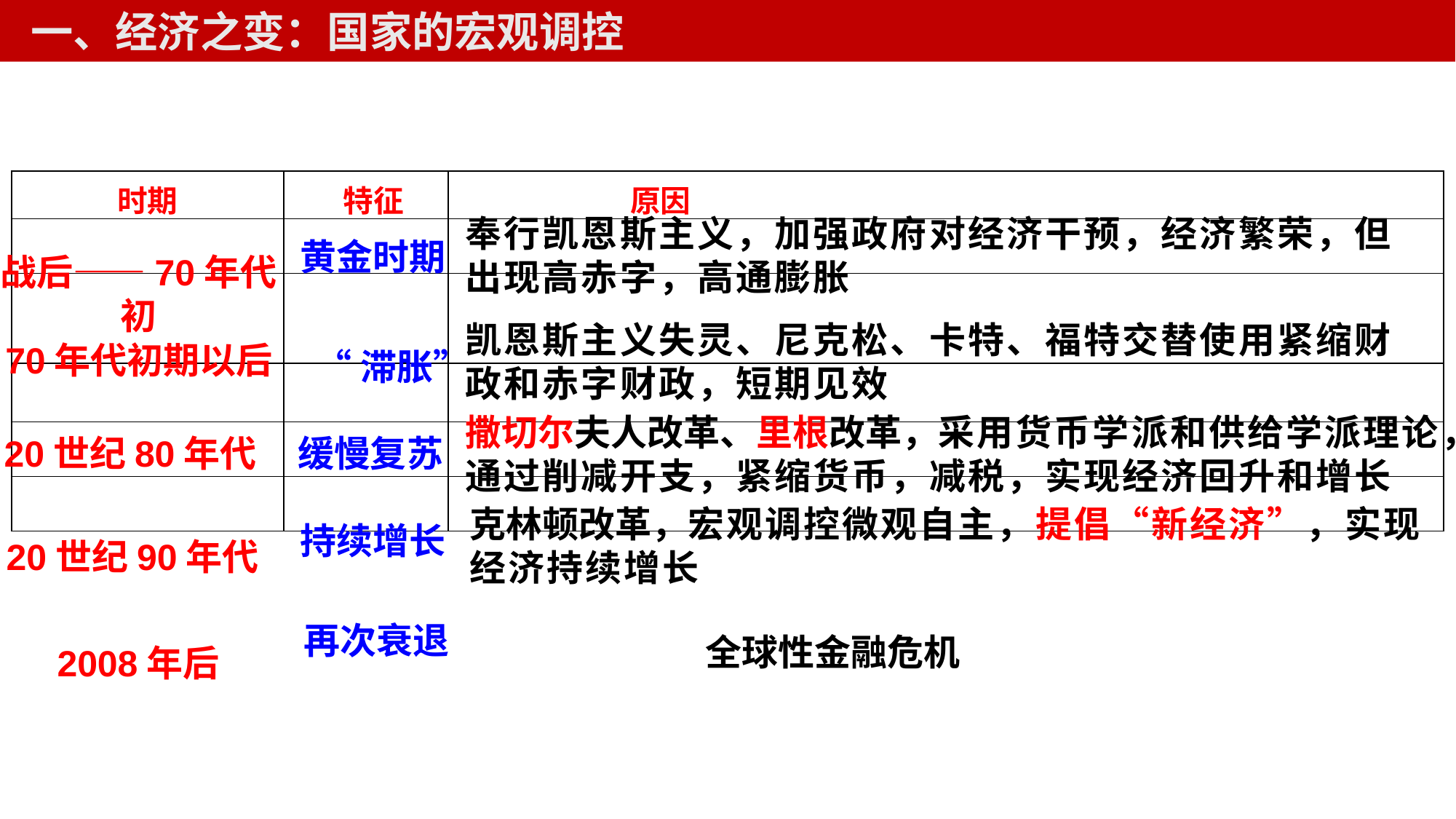

一、经济之变：国家的宏观调控
| 时期 | 特征 | 原因 |
| --- | --- | --- |
|  |  |  |
|  |  |  |
|  |  |  |
|  |  |  |
|  |  |  |
奉行凯恩斯主义，加强政府对经济干预，经济繁荣，但出现高赤字，高通膨胀
黄金时期
战后——70年代初
凯恩斯主义失灵、尼克松、卡特、福特交替使用紧缩财政和赤字财政，短期见效
70年代初期以后
“滞胀”
撒切尔夫人改革、里根改革，采用货币学派和供给学派理论，通过削减开支，紧缩货币，减税，实现经济回升和增长
缓慢复苏
20世纪80年代
克林顿改革，宏观调控微观自主，提倡“新经济”，实现经济持续增长
持续增长
20世纪90年代
再次衰退
全球性金融危机
2008年后